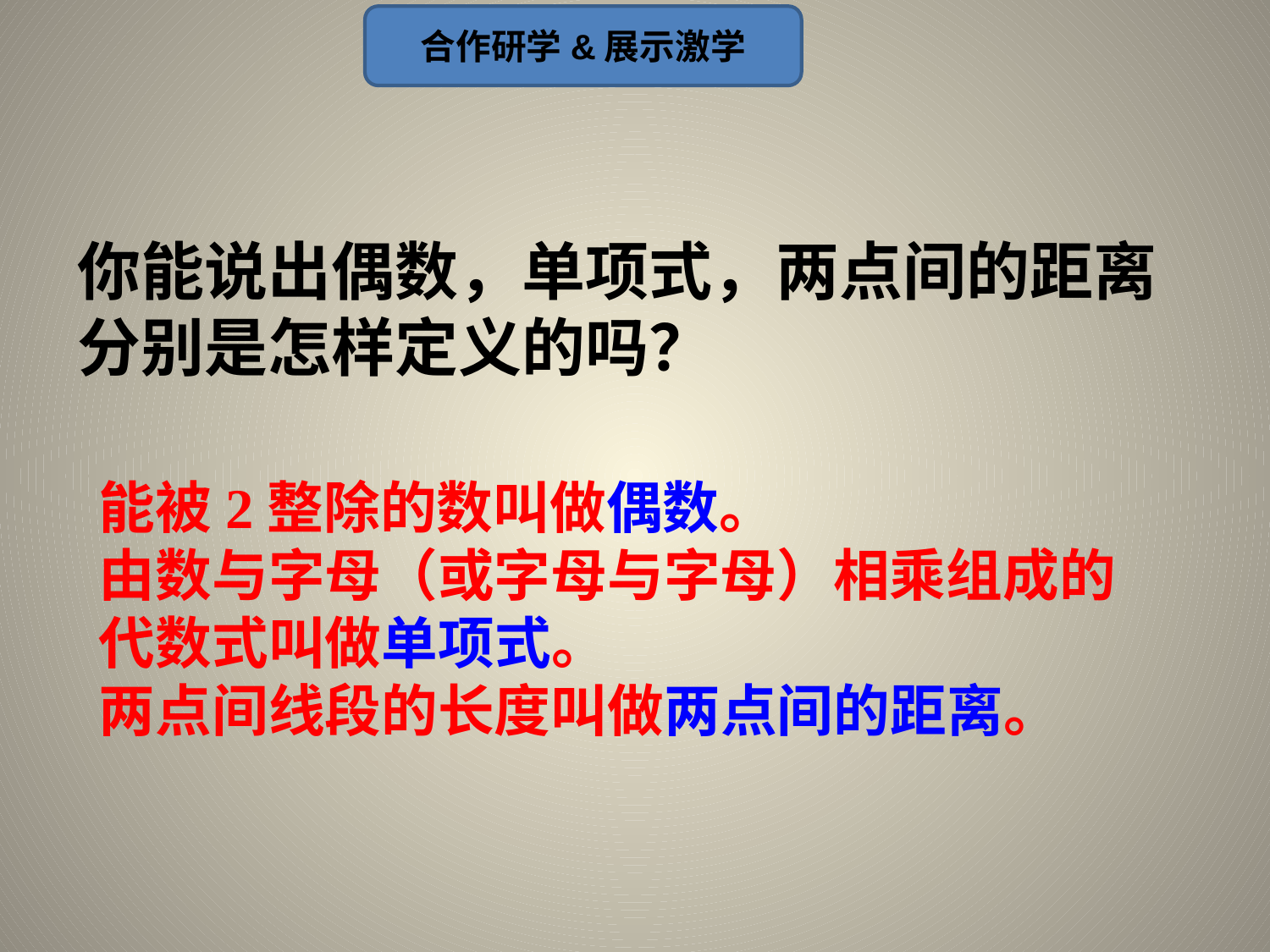

合作研学&展示激学
你能说出偶数，单项式，两点间的距离分别是怎样定义的吗？
能被2整除的数叫做偶数。
由数与字母（或字母与字母）相乘组成的代数式叫做单项式。
两点间线段的长度叫做两点间的距离。